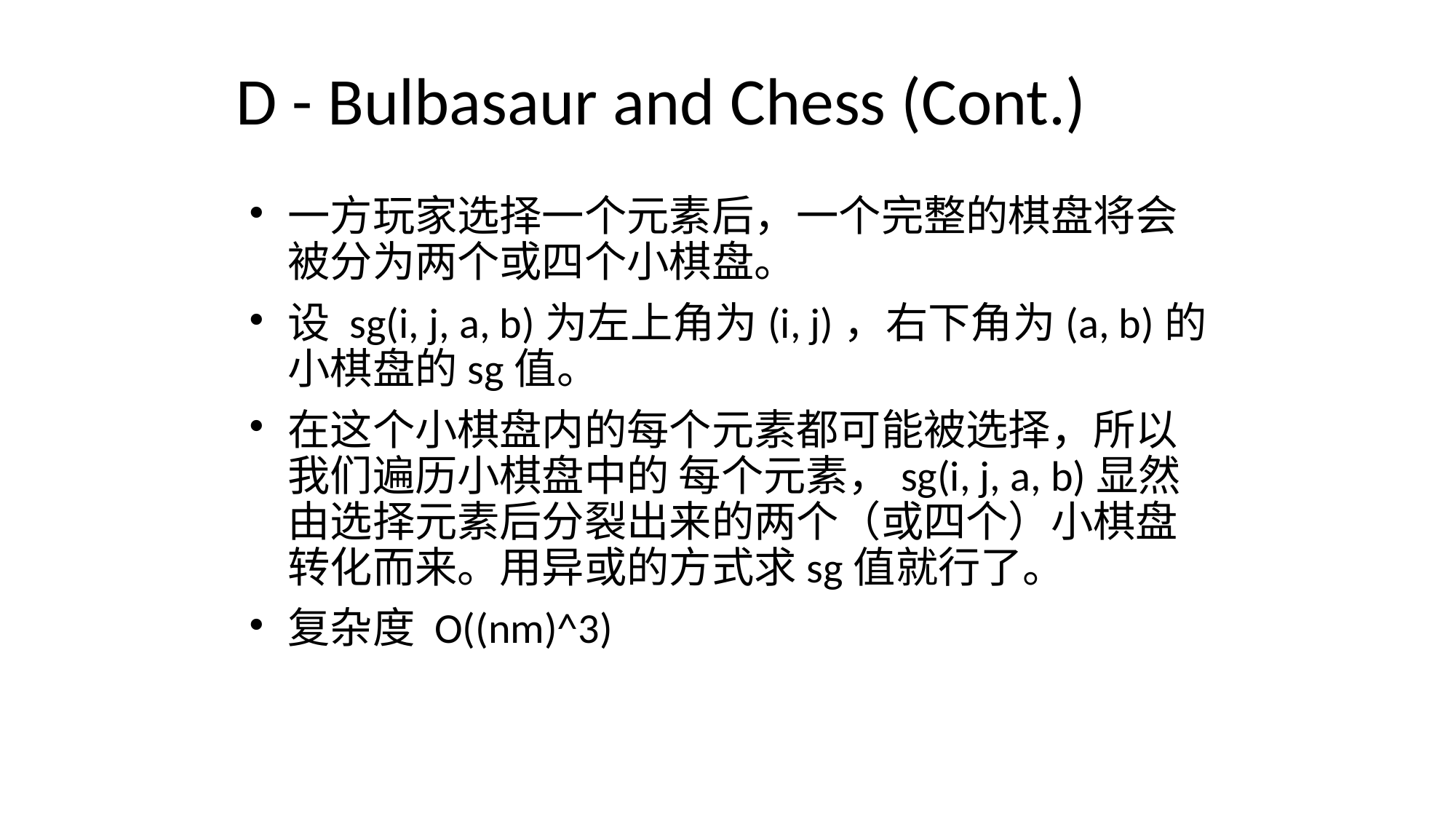

# D - Bulbasaur and Chess (Cont.)
一方玩家选择一个元素后，一个完整的棋盘将会被分为两个或四个小棋盘。
设 sg(i, j, a, b)为左上角为(i, j)，右下角为(a, b)的小棋盘的sg值。
在这个小棋盘内的每个元素都可能被选择，所以我们遍历小棋盘中的 每个元素，sg(i, j, a, b)显然由选择元素后分裂出来的两个（或四个）小棋盘转化而来。用异或的方式求sg值就行了。
复杂度 O((nm)^3)